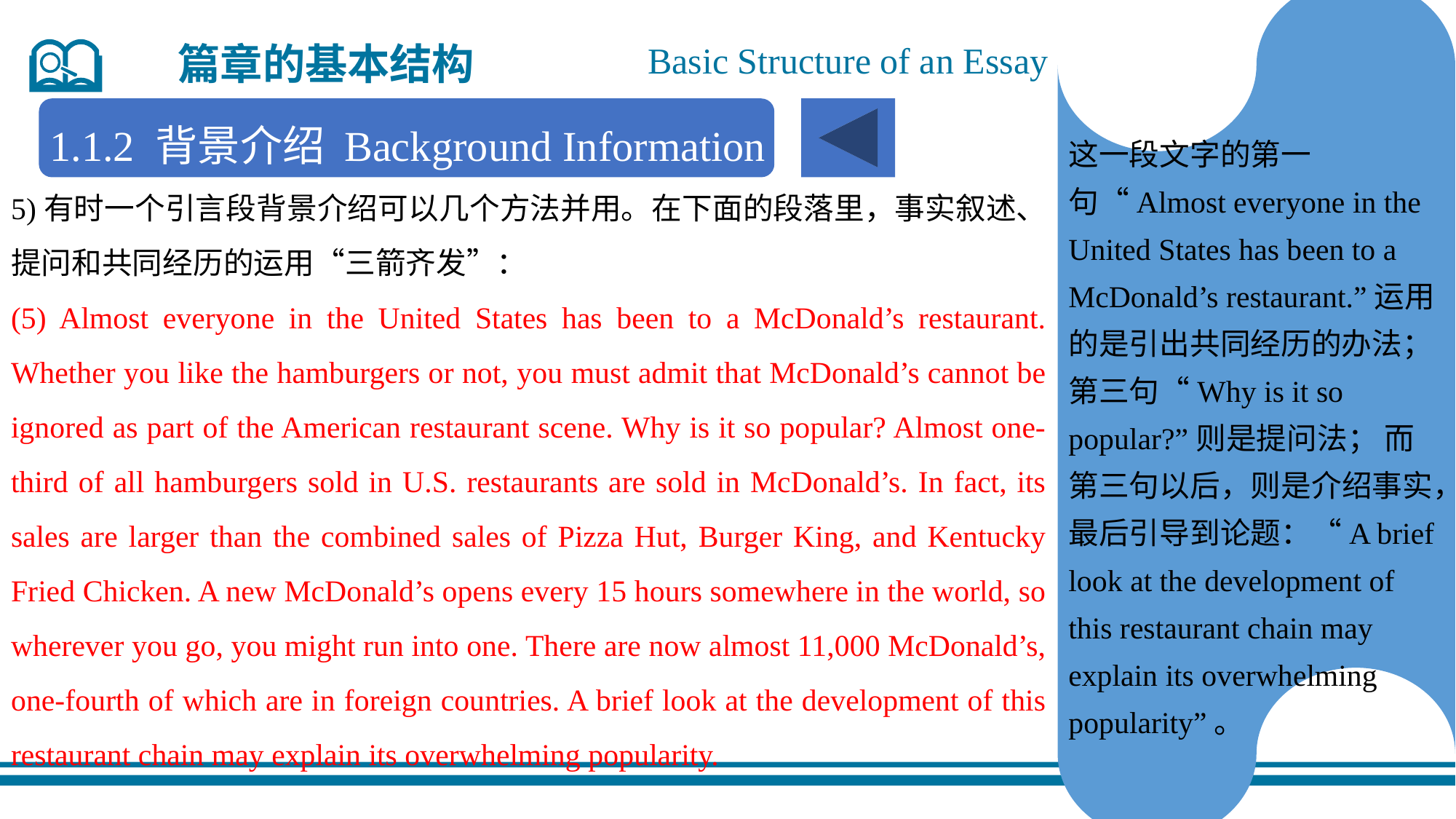

这一段文字的第一句“Almost everyone in the United States has been to a McDonald’s restaurant.”运用的是引出共同经历的办法；第三句“Why is it so popular?”则是提问法； 而第三句以后，则是介绍事实，最后引导到论题：“A brief look at the development of this restaurant chain may explain its overwhelming popularity”。

篇章的基本结构
Basic Structure of an Essay

1.1.2 背景介绍 Background Information
5)有时一个引言段背景介绍可以几个方法并用。在下面的段落里，事实叙述、提问和共同经历的运用“三箭齐发”：
(5) Almost everyone in the United States has been to a McDonald’s restaurant. Whether you like the hamburgers or not, you must admit that McDonald’s cannot be ignored as part of the American restaurant scene. Why is it so popular? Almost one-third of all hamburgers sold in U.S. restaurants are sold in McDonald’s. In fact, its sales are larger than the combined sales of Pizza Hut, Burger King, and Kentucky Fried Chicken. A new McDonald’s opens every 15 hours somewhere in the world, so wherever you go, you might run into one. There are now almost 11,000 McDonald’s, one-fourth of which are in foreign countries. A brief look at the development of this restaurant chain may explain its overwhelming popularity.